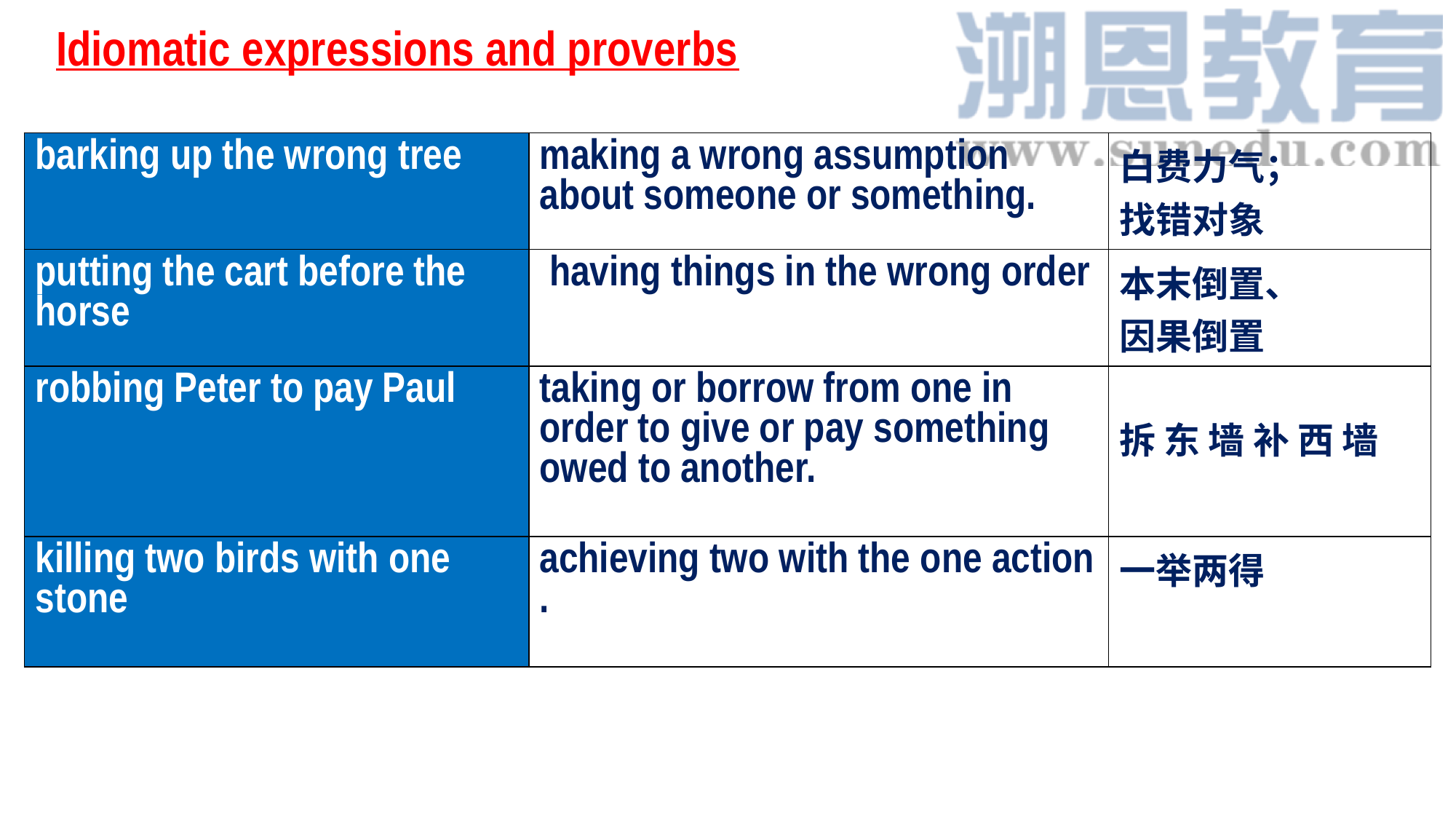

Idiomatic expressions and proverbs
| barking up the wrong tree | making a wrong assumption about someone or something. | 白费力气； 找错对象 |
| --- | --- | --- |
| putting the cart before the horse | having things in the wrong order | 本末倒置、 因果倒置 |
| robbing Peter to pay Paul | taking or borrow from one in order to give or pay something owed to another. | 拆 东 墙 补 西 墙 |
| killing two birds with one stone | achieving two with the one action. | 一举两得 |